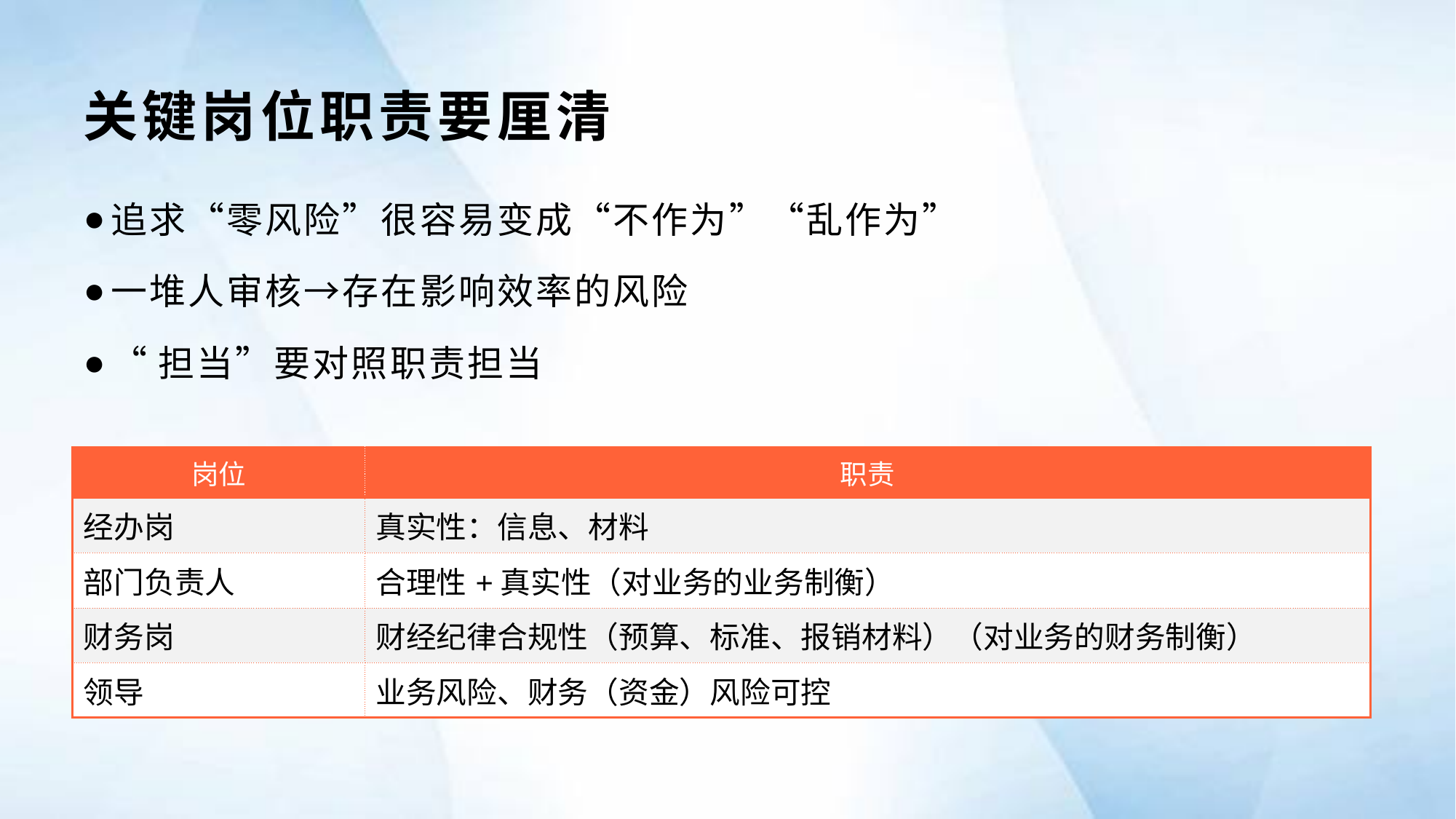

# 关键岗位职责要厘清
追求“零风险”很容易变成“不作为”“乱作为”
一堆人审核→存在影响效率的风险
“担当”要对照职责担当

| 岗位 | 职责 |
| --- | --- |
| 经办岗 | 真实性：信息、材料 |
| 部门负责人 | 合理性+真实性（对业务的业务制衡） |
| 财务岗 | 财经纪律合规性（预算、标准、报销材料）（对业务的财务制衡） |
| 领导 | 业务风险、财务（资金）风险可控 |
57